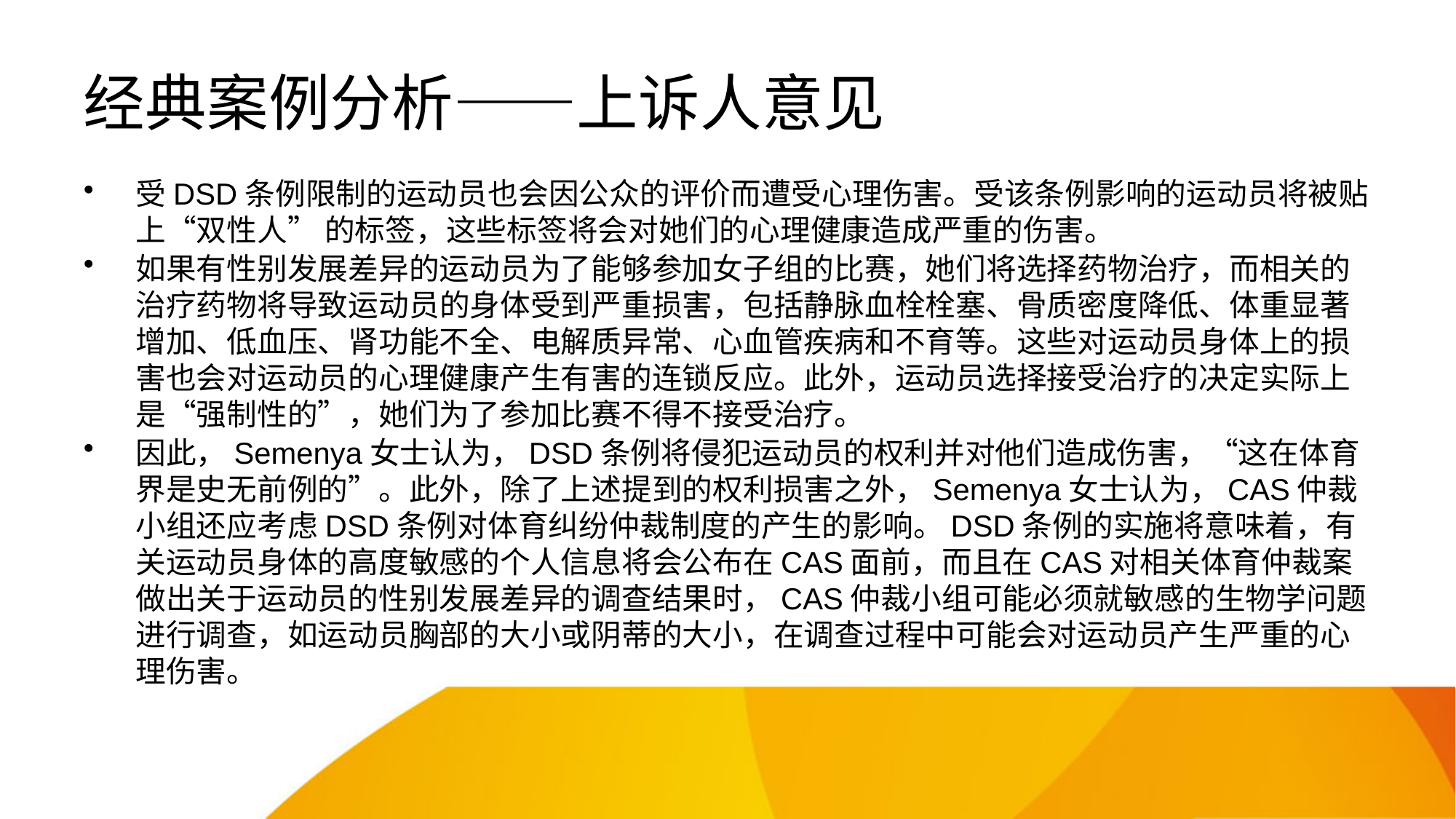

# 经典案例分析——上诉人意见
受DSD条例限制的运动员也会因公众的评价而遭受心理伤害。受该条例影响的运动员将被贴上“双性人” 的标签，这些标签将会对她们的心理健康造成严重的伤害。
如果有性别发展差异的运动员为了能够参加女子组的比赛，她们将选择药物治疗，而相关的治疗药物将导致运动员的身体受到严重损害，包括静脉血栓栓塞、骨质密度降低、体重显著增加、低血压、肾功能不全、电解质异常、心血管疾病和不育等。这些对运动员身体上的损害也会对运动员的心理健康产生有害的连锁反应。此外，运动员选择接受治疗的决定实际上是“强制性的”，她们为了参加比赛不得不接受治疗。
因此，Semenya女士认为，DSD条例将侵犯运动员的权利并对他们造成伤害，“这在体育界是史无前例的”。此外，除了上述提到的权利损害之外，Semenya女士认为，CAS仲裁小组还应考虑DSD条例对体育纠纷仲裁制度的产生的影响。DSD条例的实施将意味着，有关运动员身体的高度敏感的个人信息将会公布在CAS面前，而且在CAS对相关体育仲裁案做出关于运动员的性别发展差异的调查结果时，CAS仲裁小组可能必须就敏感的生物学问题进行调查，如运动员胸部的大小或阴蒂的大小，在调查过程中可能会对运动员产生严重的心理伤害。